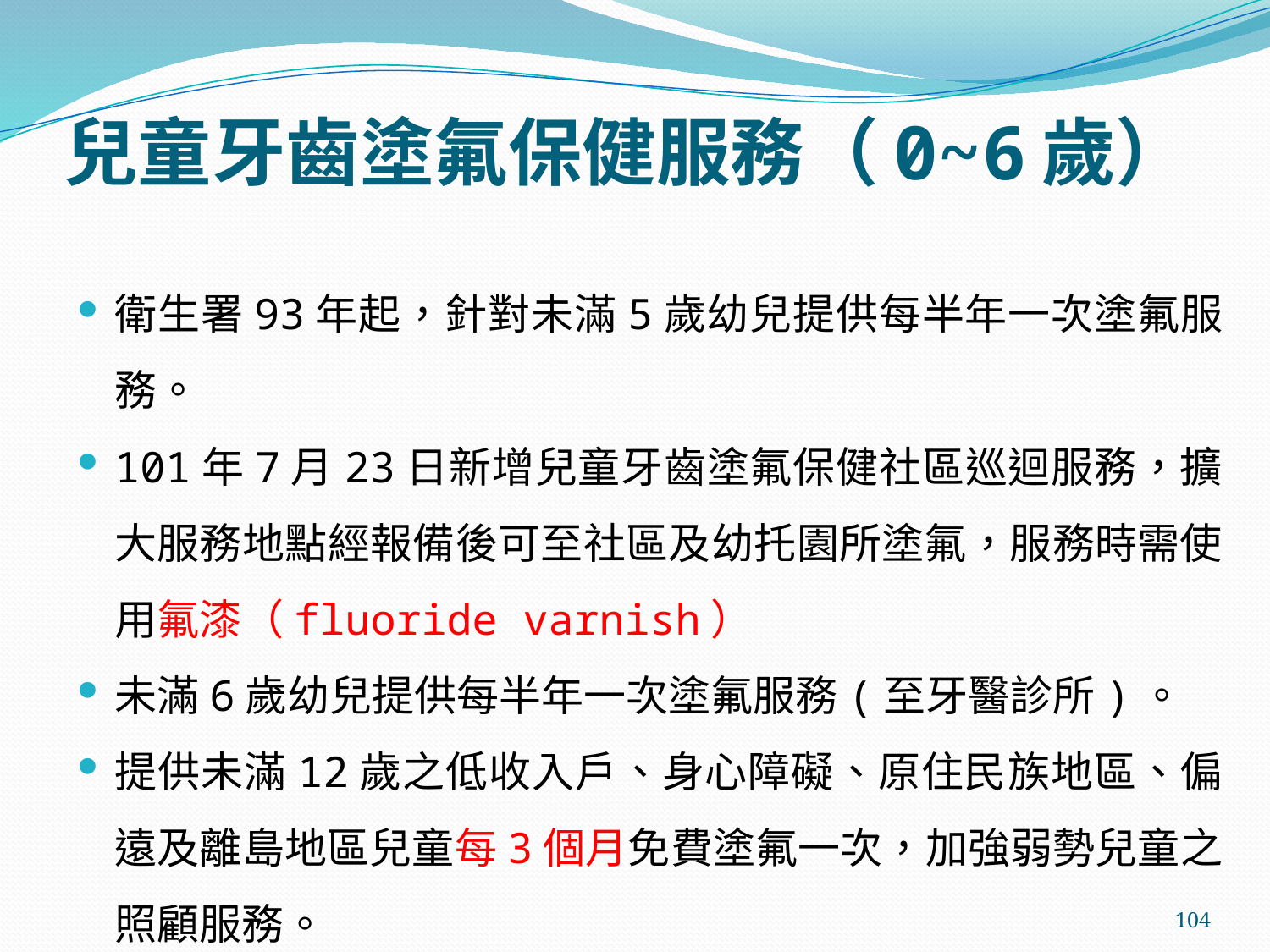

# 兒童牙齒塗氟保健服務（0~6歲）
衛生署93年起，針對未滿5歲幼兒提供每半年一次塗氟服務。
101年7月23日新增兒童牙齒塗氟保健社區巡迴服務，擴大服務地點經報備後可至社區及幼托園所塗氟，服務時需使用氟漆（fluoride varnish）
未滿6歲幼兒提供每半年一次塗氟服務(至牙醫診所)。
提供未滿12歲之低收入戶、身心障礙、原住民族地區、偏遠及離島地區兒童每3個月免費塗氟一次，加強弱勢兒童之照顧服務。
104